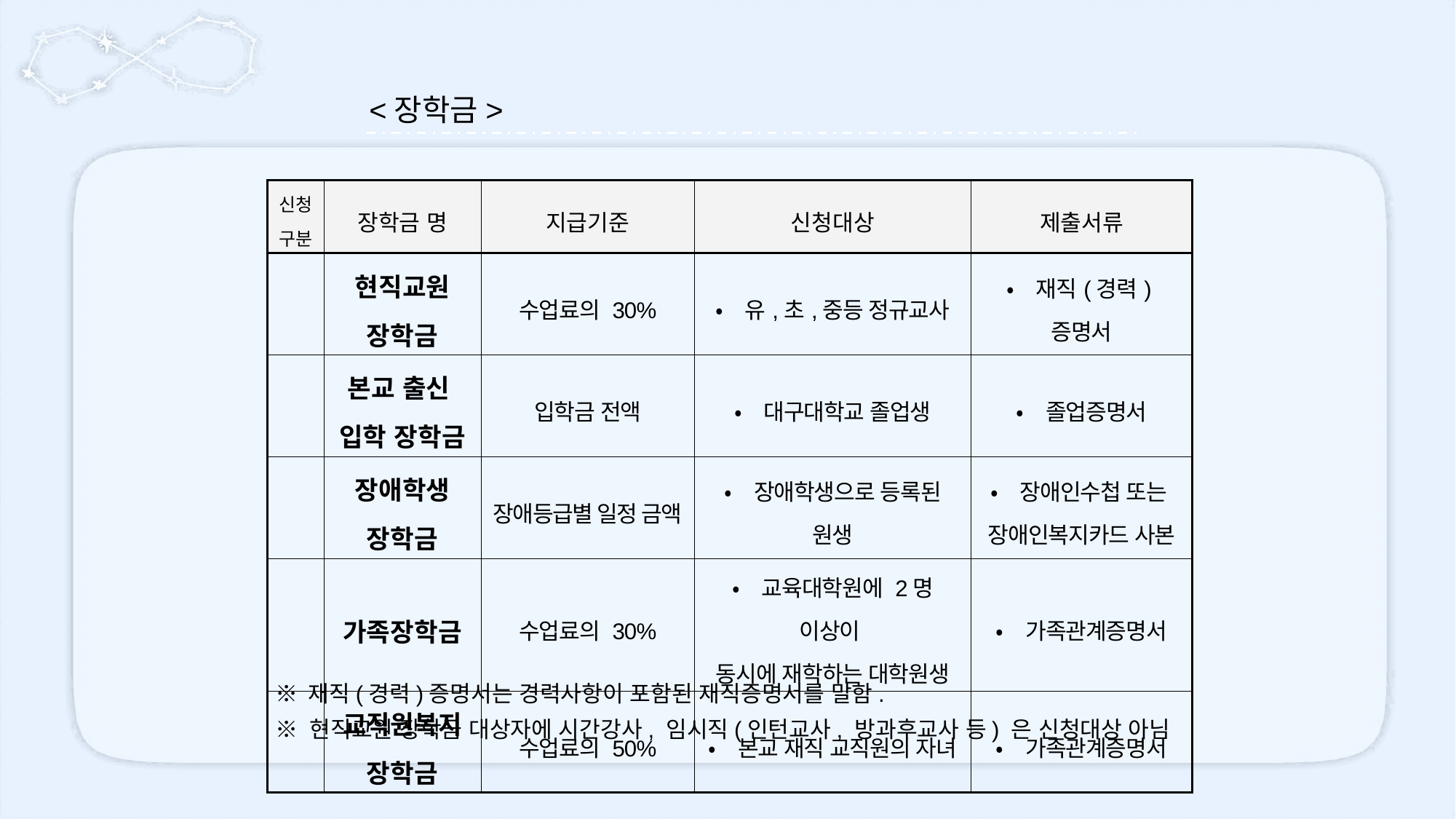

<장학금>
| 신청 구분 | 장학금 명 | 지급기준 | 신청대상 | 제출서류 |
| --- | --- | --- | --- | --- |
|  | 현직교원 장학금 | 수업료의 30% | •유,초,중등 정규교사 | •재직(경력)증명서 |
|  | 본교 출신 입학 장학금 | 입학금 전액 | •대구대학교 졸업생 | •졸업증명서 |
|  | 장애학생 장학금 | 장애등급별 일정 금액 | •장애학생으로 등록된 원생 | •장애인수첩 또는 장애인복지카드 사본 |
|  | 가족장학금 | 수업료의 30% | •교육대학원에 2명 이상이 동시에 재학하는 대학원생 | •가족관계증명서 |
|  | 교직원복지 장학금 | 수업료의 50% | •본교 재직 교직원의 자녀 | •가족관계증명서 |

※ 재직(경력)증명서는 경력사항이 포함된 재직증명서를 말함.
※ 현직교원 장학금 대상자에 시간강사, 임시직(인턴교사, 방과후교사 등) 은 신청대상 아님